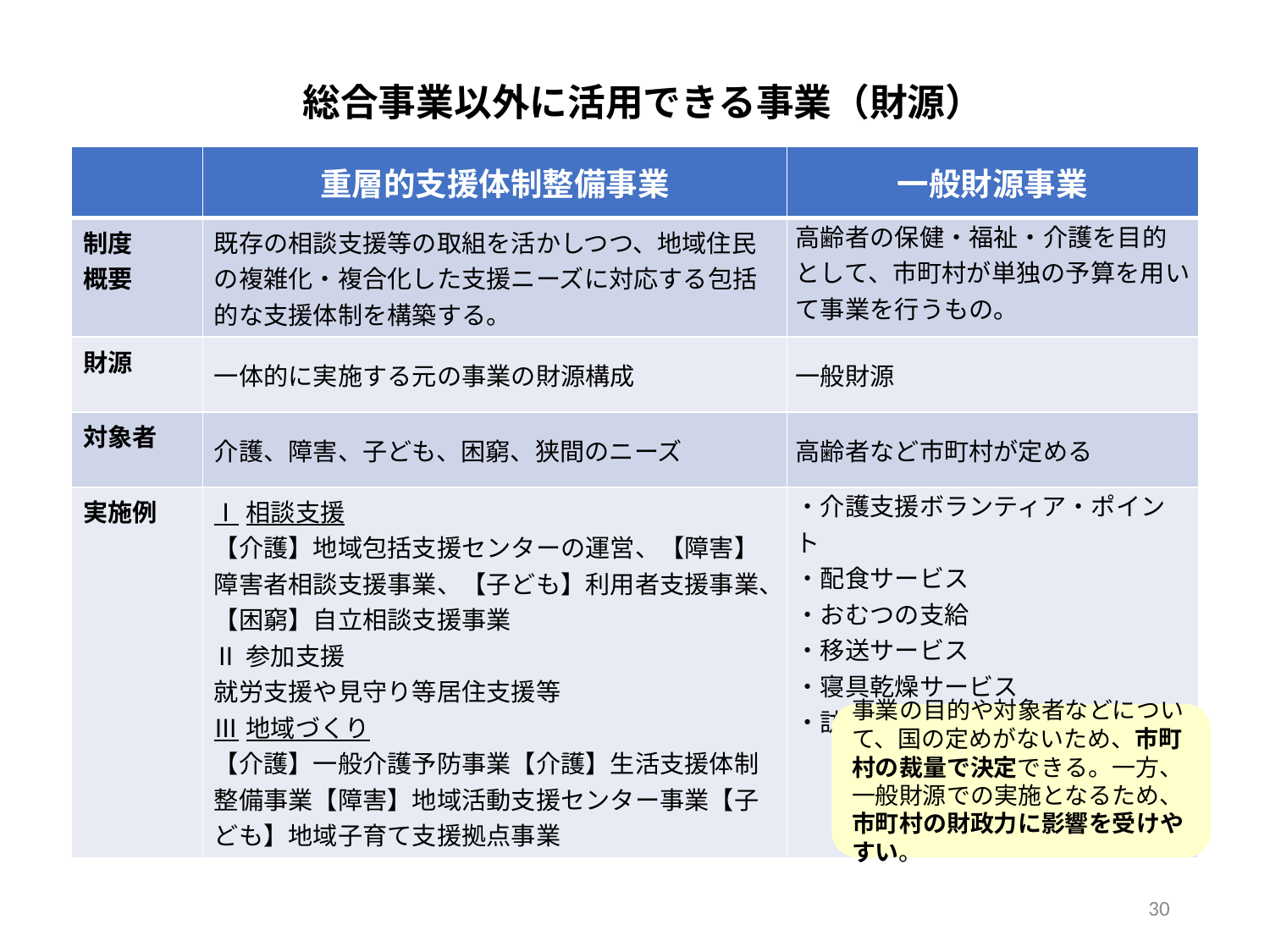

総合事業以外に活用できる事業（財源）
|  | 重層的支援体制整備事業 | 一般財源事業 |
| --- | --- | --- |
| 制度 概要 | 既存の相談支援等の取組を活かしつつ、地域住民の複雑化・複合化した支援ニーズに対応する包括的な支援体制を構築する。 | 高齢者の保健・福祉・介護を目的として、市町村が単独の予算を用いて事業を行うもの。 |
| 財源 | 一体的に実施する元の事業の財源構成 | 一般財源 |
| 対象者 | 介護、障害、子ども、困窮、狭間のニーズ | 高齢者など市町村が定める |
| 実施例 | Ⅰ相談支援 【介護】地域包括支援センターの運営、【障害】障害者相談支援事業、【子ども】利用者支援事業、【困窮】自立相談支援事業 Ⅱ参加支援 就労支援や見守り等居住支援等 Ⅲ地域づくり 【介護】一般介護予防事業【介護】生活支援体制整備事業【障害】地域活動支援センター事業【子ども】地域子育て支援拠点事業 | ・介護支援ボランティア・ポイント ・配食サービス ・おむつの支給 ・移送サービス ・寝具乾燥サービス ・訪問理美容サービス/等 |
事業の目的や対象者などについて、国の定めがないため、市町村の裁量で決定できる。一方、一般財源での実施となるため、市町村の財政力に影響を受けやすい。
30